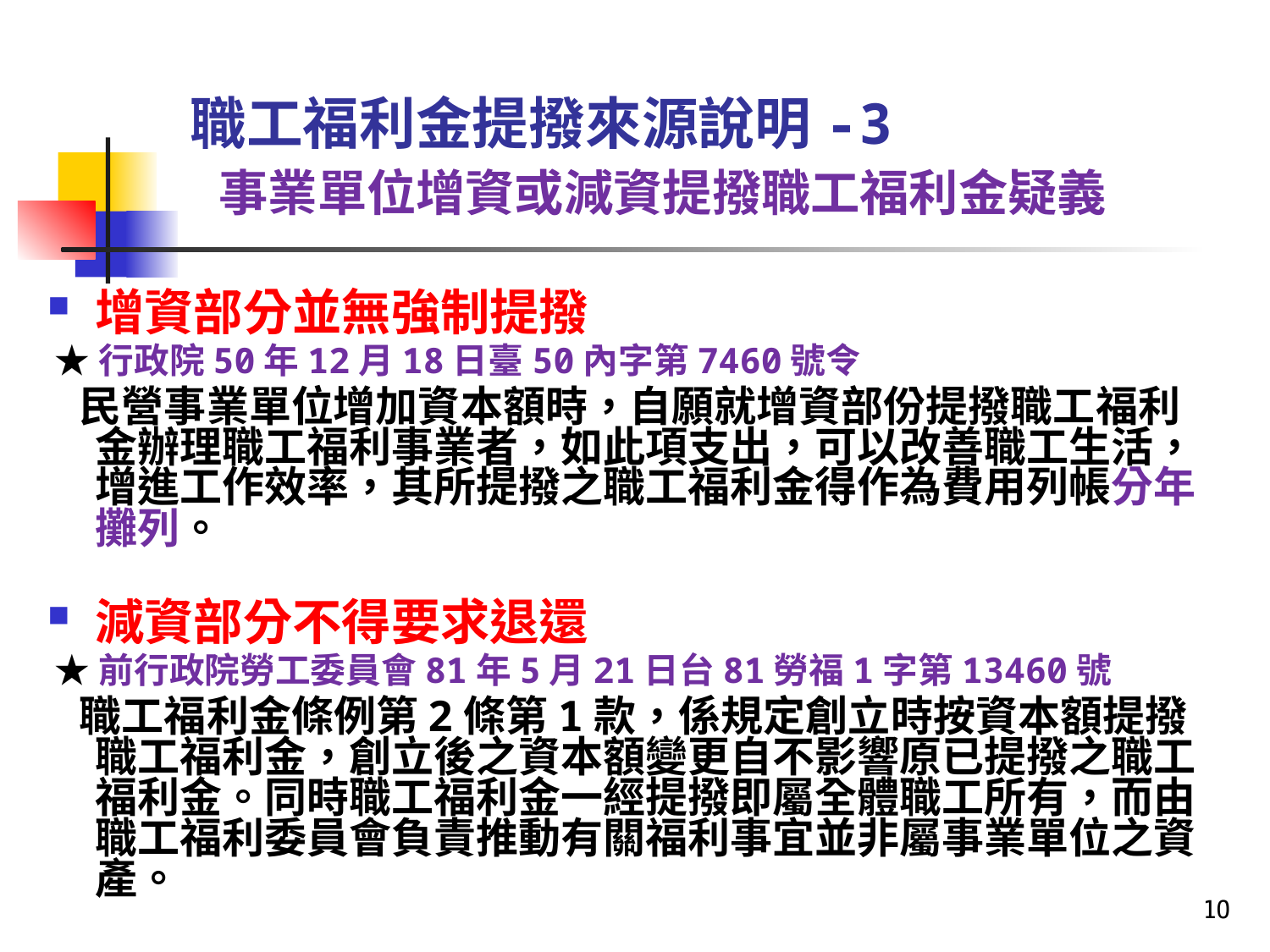

# 職工福利金提撥來源說明-3 事業單位增資或減資提撥職工福利金疑義
增資部分並無強制提撥
 ★行政院50年12月18日臺50內字第7460號令
   民營事業單位增加資本額時，自願就增資部份提撥職工福利金辦理職工福利事業者，如此項支出，可以改善職工生活，增進工作效率，其所提撥之職工福利金得作為費用列帳分年攤列。

減資部分不得要求退還
 ★前行政院勞工委員會81年5月21日台81勞福1字第13460號
   職工福利金條例第2條第1款，係規定創立時按資本額提撥職工福利金，創立後之資本額變更自不影響原已提撥之職工福利金。同時職工福利金一經提撥即屬全體職工所有，而由職工福利委員會負責推動有關福利事宜並非屬事業單位之資產。
10